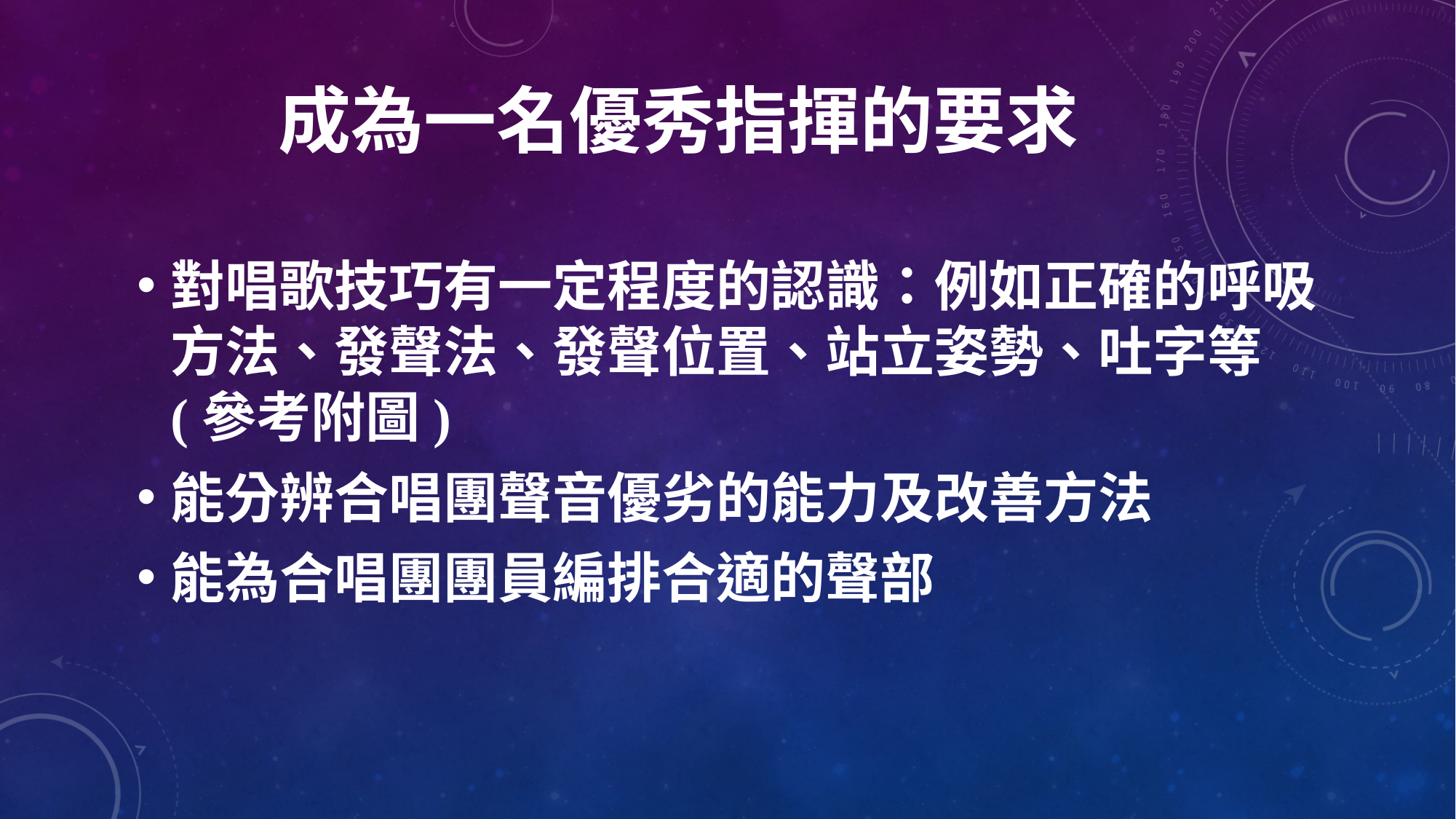

# 成為一名優秀指揮的要求
對唱歌技巧有一定程度的認識：例如正確的呼吸方法、發聲法、發聲位置、站立姿勢、吐字等(參考附圖)
能分辨合唱團聲音優劣的能力及改善方法
能為合唱團團員編排合適的聲部